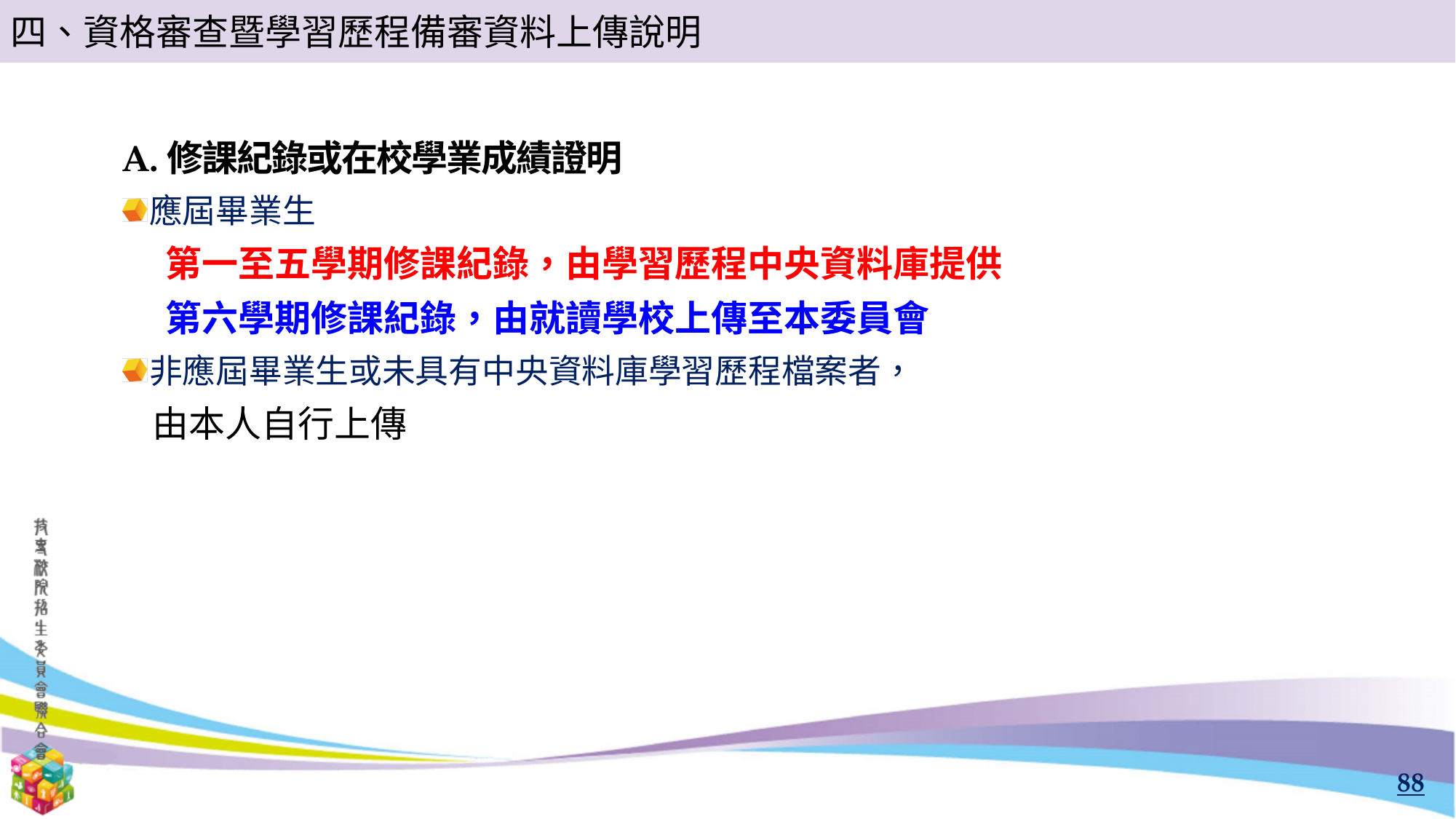

四、資格審查暨學習歷程備審資料上傳說明
A.修課紀錄或在校學業成績證明
應屆畢業生
第一至五學期修課紀錄，由學習歷程中央資料庫提供
第六學期修課紀錄，由就讀學校上傳至本委員會
非應屆畢業生或未具有中央資料庫學習歷程檔案者，
   由本人自行上傳
88